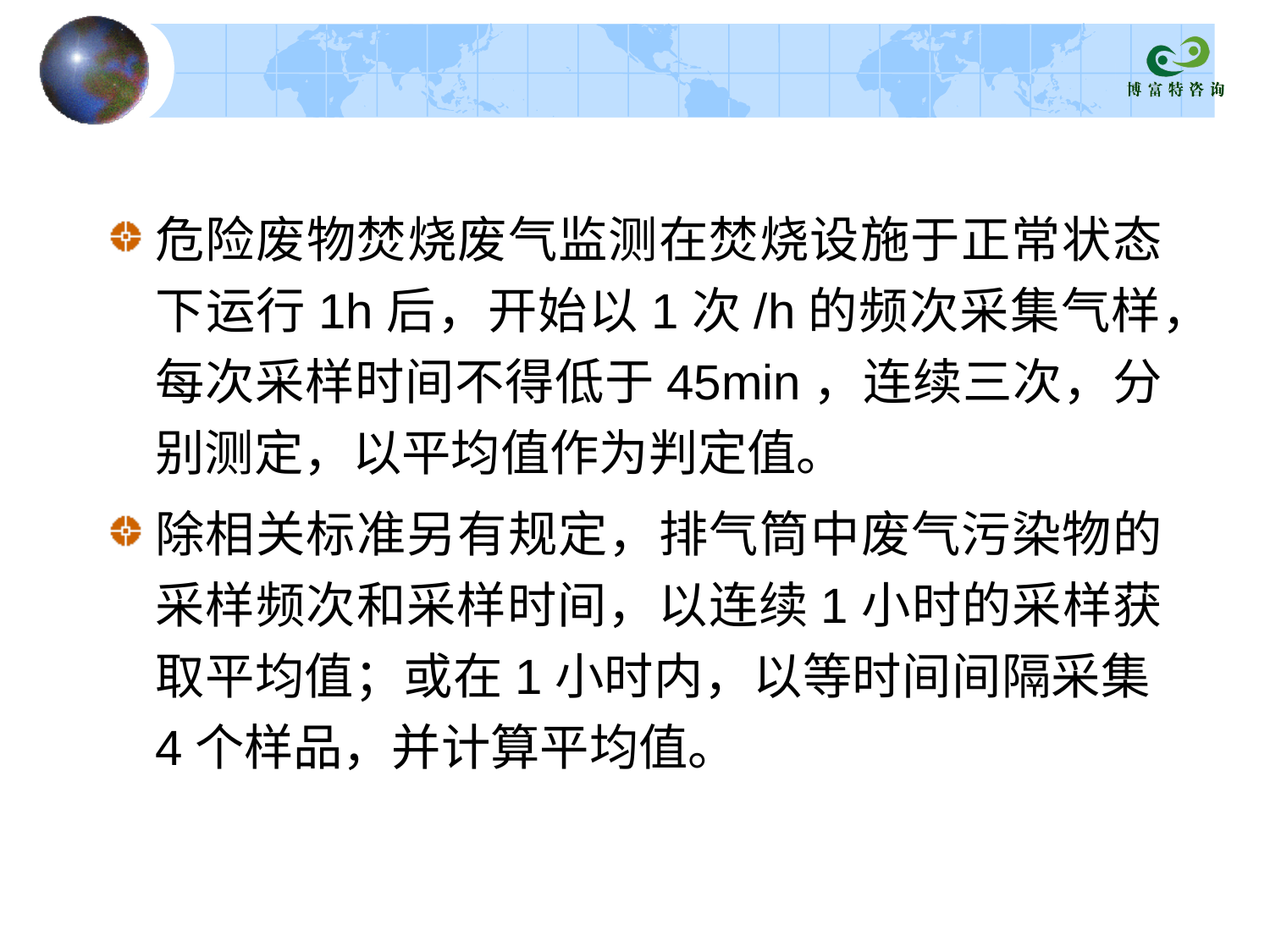

危险废物焚烧废气监测在焚烧设施于正常状态下运行1h后，开始以1次/h的频次采集气样，每次采样时间不得低于45min，连续三次，分别测定，以平均值作为判定值。
除相关标准另有规定，排气筒中废气污染物的采样频次和采样时间，以连续1小时的采样获取平均值；或在1小时内，以等时间间隔采集4个样品，并计算平均值。